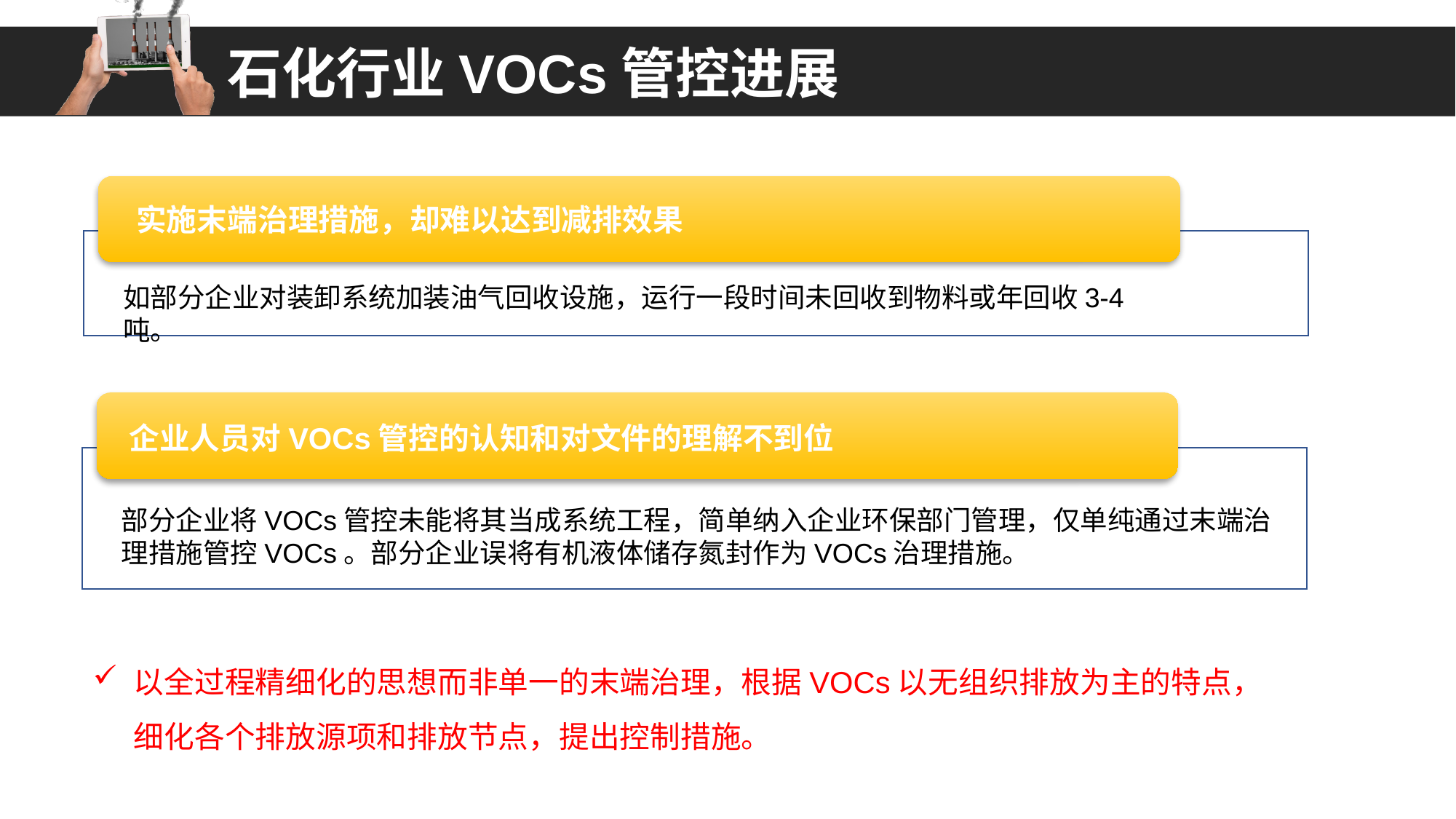

石化行业VOCs管控进展

实施末端治理措施，却难以达到减排效果

如部分企业对装卸系统加装油气回收设施，运行一段时间未回收到物料或年回收3-4吨。

企业人员对VOCs管控的认知和对文件的理解不到位

部分企业将VOCs管控未能将其当成系统工程，简单纳入企业环保部门管理，仅单纯通过末端治理措施管控VOCs。部分企业误将有机液体储存氮封作为VOCs治理措施。
以全过程精细化的思想而非单一的末端治理，根据VOCs以无组织排放为主的特点，细化各个排放源项和排放节点，提出控制措施。